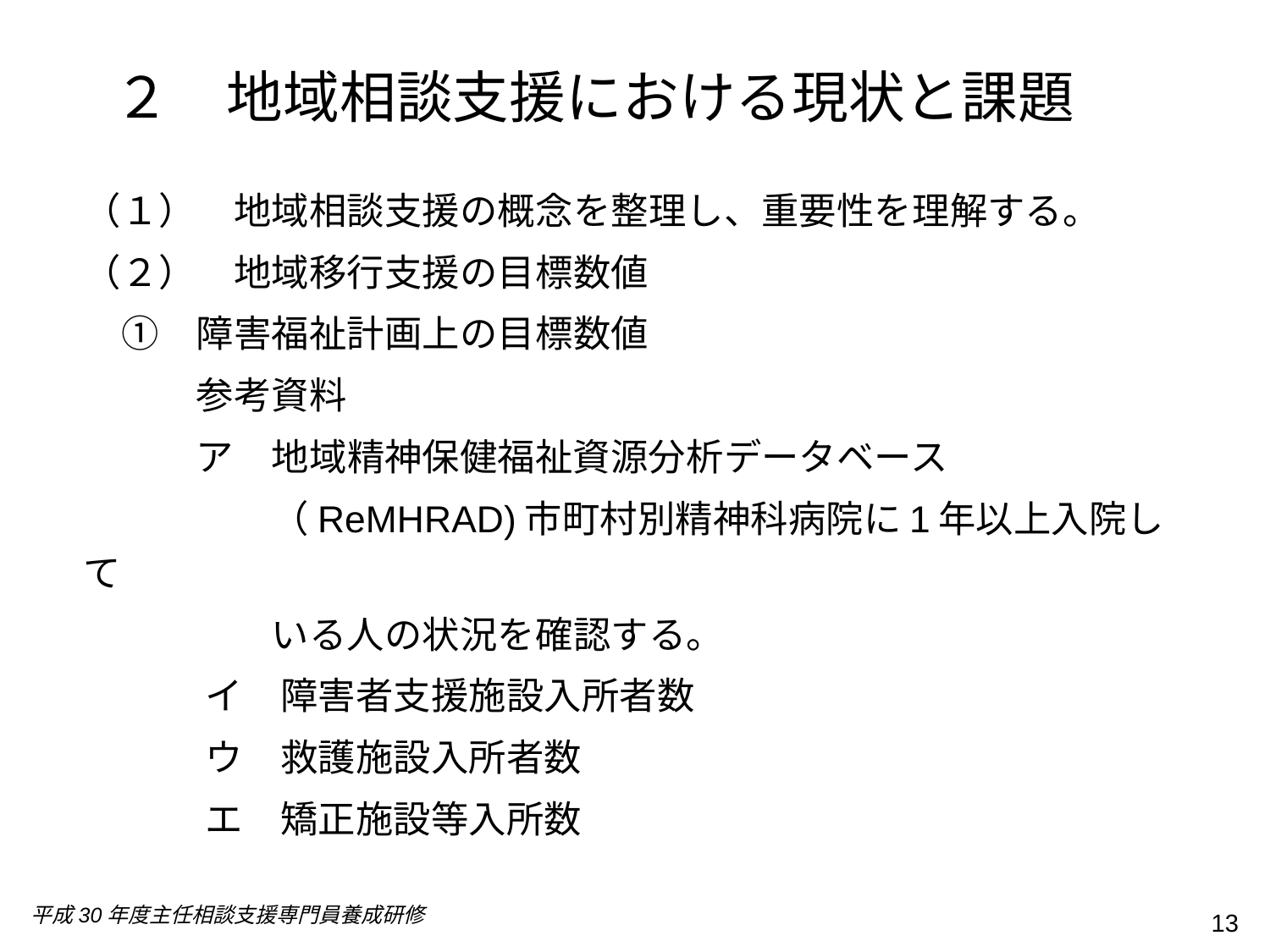

# ２　地域相談支援における現状と課題
（１）　地域相談支援の概念を整理し、重要性を理解する。
（２）　地域移行支援の目標数値
　①　障害福祉計画上の目標数値
　　　参考資料
　　　ア　地域精神保健福祉資源分析データベース
　　　　　（ReMHRAD)市町村別精神科病院に1年以上入院して
　　　　　いる人の状況を確認する。
　　　　  イ　障害者支援施設入所者数
　　　　  ウ　救護施設入所者数
　　　　  エ　矯正施設等入所数

平成30年度主任相談支援専門員養成研修
13